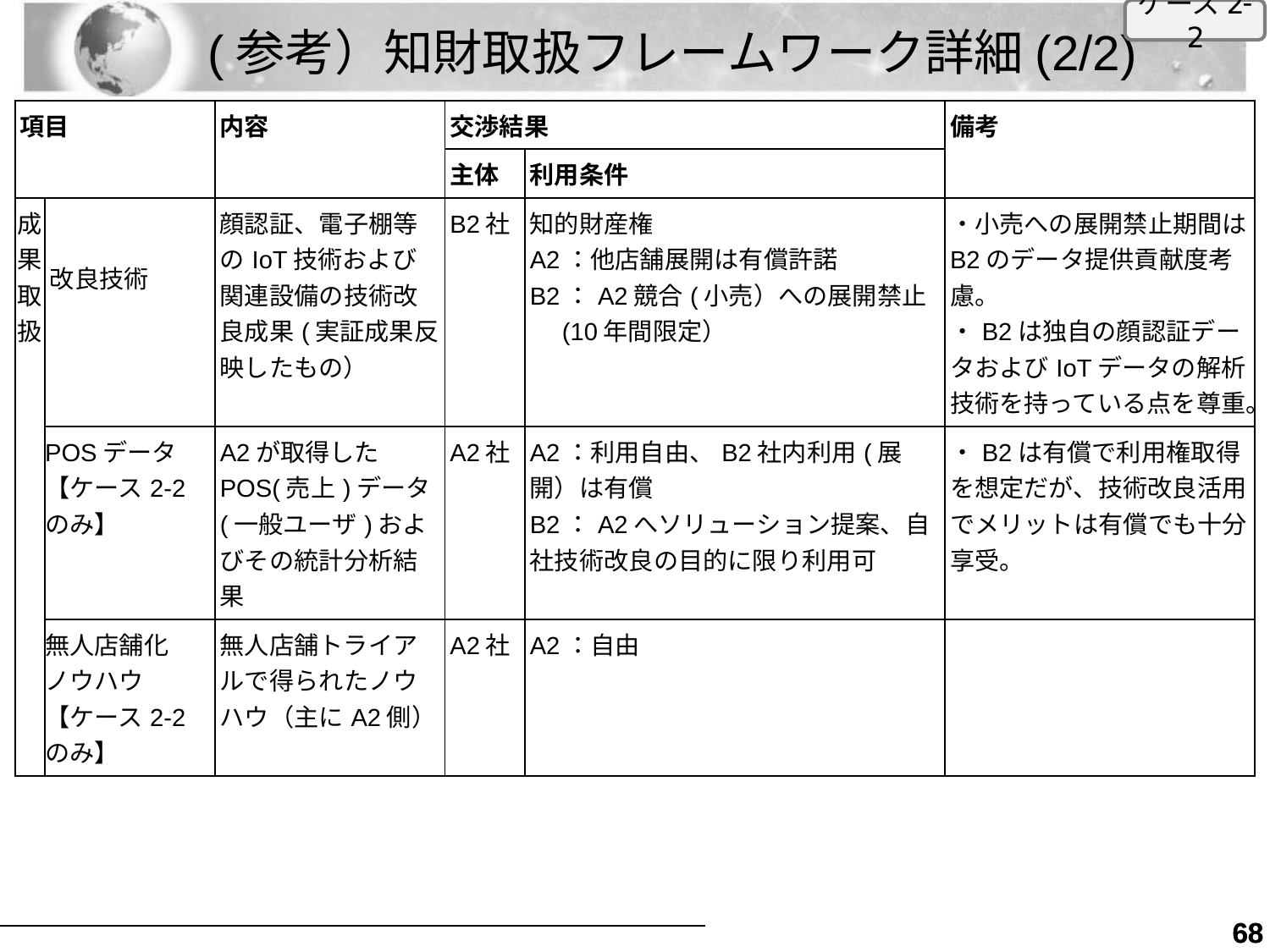

ケース2-2
# (参考）知財取扱フレームワーク詳細(2/2)
| 項目 |  | 内容 | 交渉結果 |  | 備考 |
| --- | --- | --- | --- | --- | --- |
|  |  |  | 主体 | 利用条件 |  |
| 成果 取扱 | 改良技術 | 顔認証、電子棚等のIoT技術および関連設備の技術改良成果(実証成果反映したもの） | B2社 | 知的財産権 A2：他店舗展開は有償許諾 B2：A2競合(小売）への展開禁止 　(10年間限定） | ・小売への展開禁止期間はB2のデータ提供貢献度考慮。 ・B2は独自の顔認証データおよびIoTデータの解析技術を持っている点を尊重。 |
|  | POSデータ 【ケース2-2のみ】 | A2が取得したPOS(売上)データ(一般ユーザ)およびその統計分析結果 | A2社 | A2：利用自由、B2社内利用(展開）は有償 B2：A2へソリューション提案、自社技術改良の目的に限り利用可 | ・B2は有償で利用権取得を想定だが、技術改良活用でメリットは有償でも十分享受。 |
|  | 無人店舗化 ノウハウ 【ケース2-2のみ】 | 無人店舗トライアルで得られたノウハウ（主にA2側） | A2社 | A2：自由 |  |
68
68